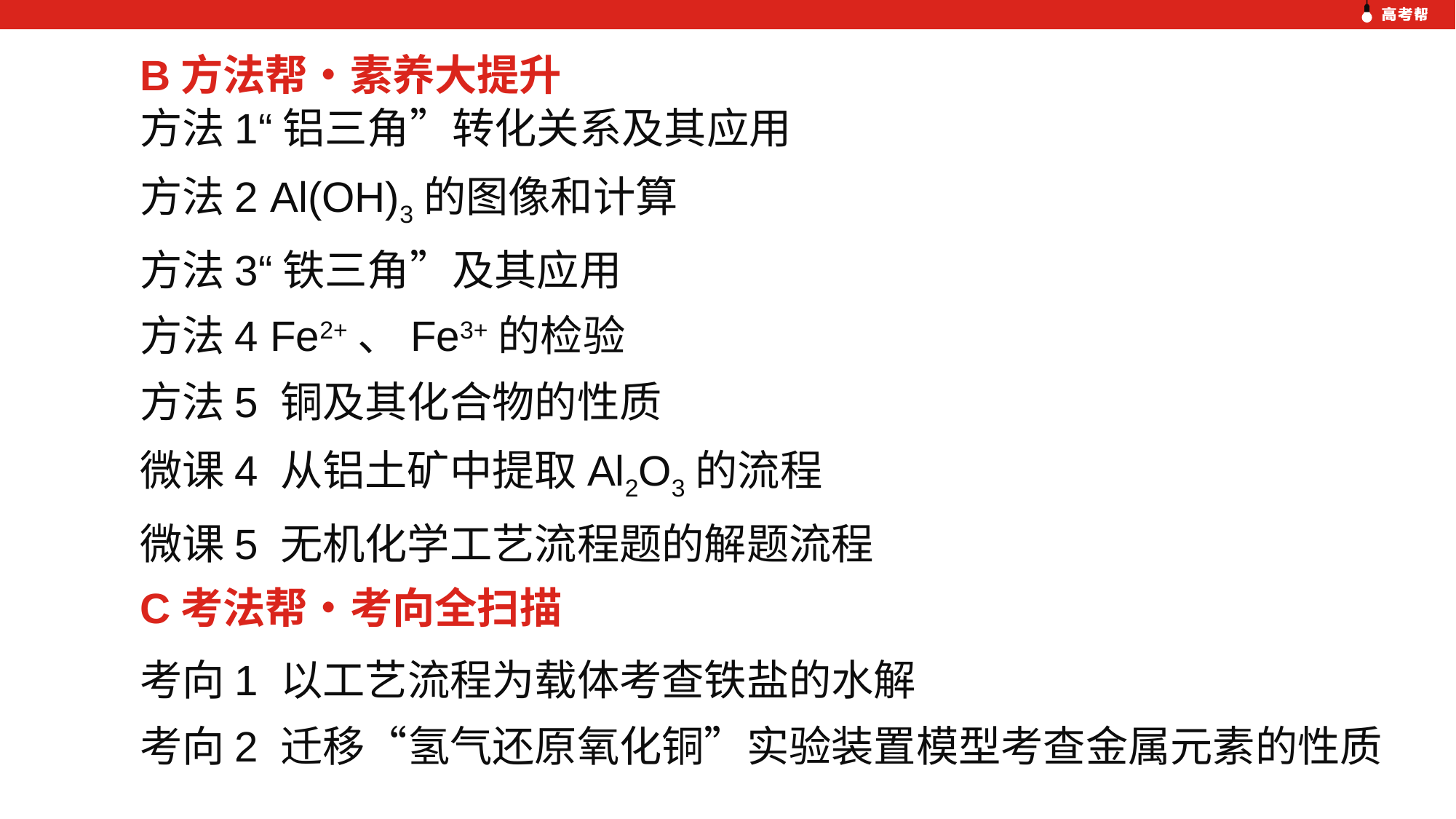

B方法帮•素养大提升
方法1“铝三角”转化关系及其应用
方法2 Al(OH)3的图像和计算
方法3“铁三角”及其应用
方法4 Fe2+、Fe3+的检验
方法5 铜及其化合物的性质
微课4 从铝土矿中提取Al2O3的流程
微课5 无机化学工艺流程题的解题流程
C考法帮•考向全扫描
考向1 以工艺流程为载体考查铁盐的水解
考向2 迁移“氢气还原氧化铜”实验装置模型考查金属元素的性质